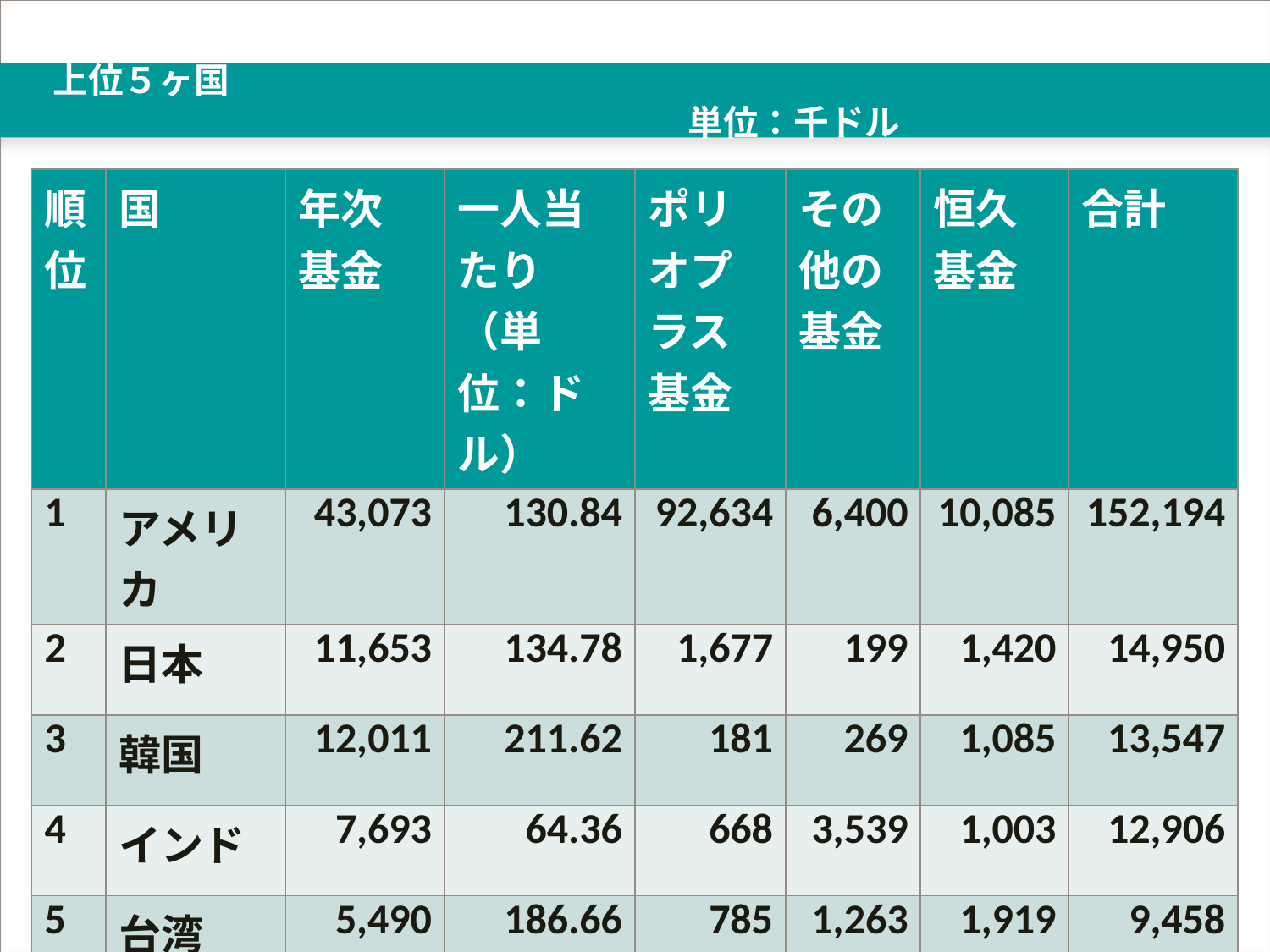

# 上位５ヶ国　													単位：千ドル
| 順位 | 国 | 年次 基金 | 一人当たり（単位：ドル） | ポリオプラス基金 | その他の基金 | 恒久基金 | 合計 |
| --- | --- | --- | --- | --- | --- | --- | --- |
| 1 | アメリカ | 43,073 | 130.84 | 92,634 | 6,400 | 10,085 | 152,194 |
| 2 | 日本 | 11,653 | 134.78 | 1,677 | 199 | 1,420 | 14,950 |
| 3 | 韓国 | 12,011 | 211.62 | 181 | 269 | 1,085 | 13,547 |
| 4 | インド | 7,693 | 64.36 | 668 | 3,539 | 1,003 | 12,906 |
| 5 | 台湾 | 5,490 | 186.66 | 785 | 1,263 | 1,919 | 9,458 |